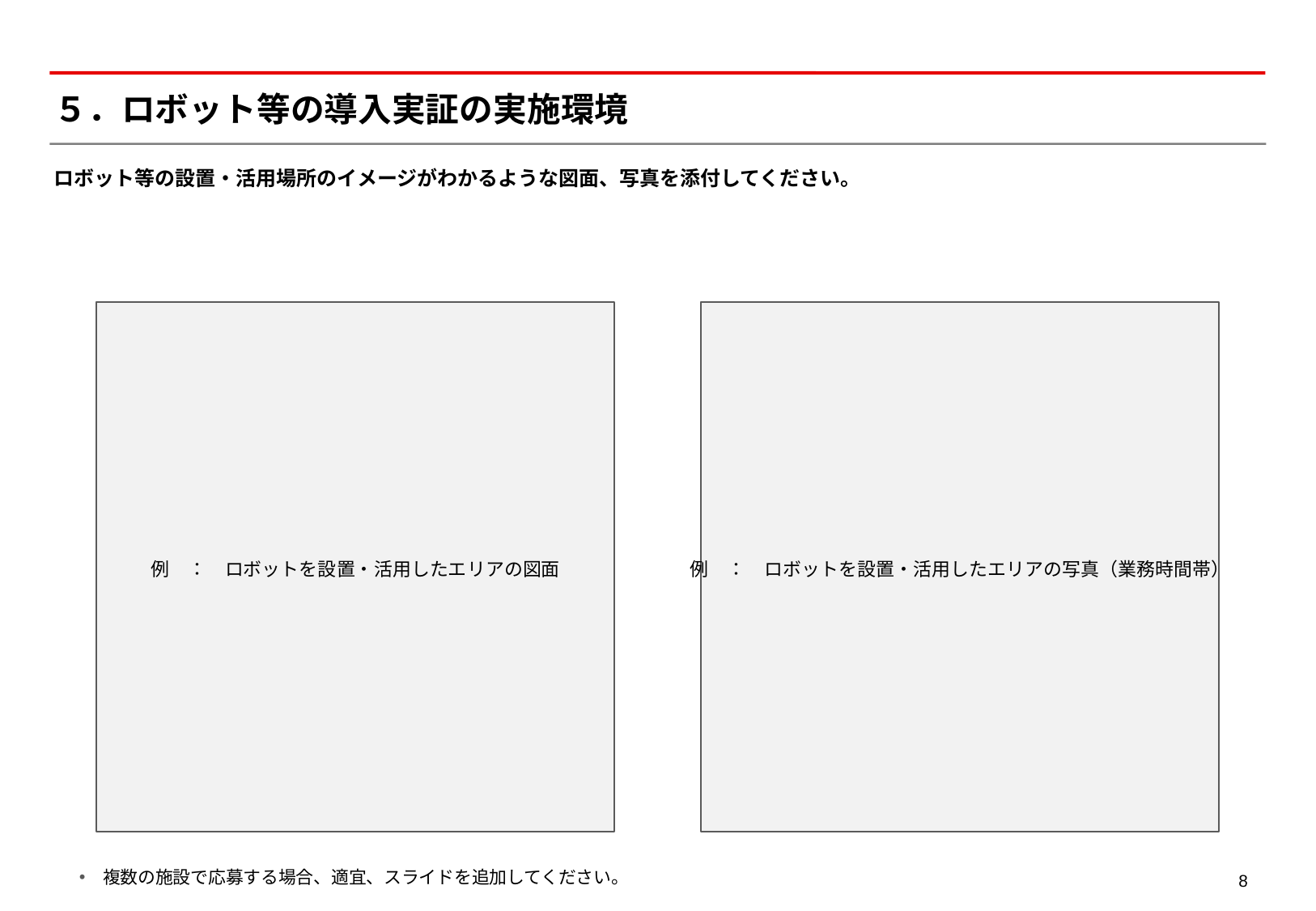

# ５．ロボット等の導入実証の実施環境
ロボット等の設置・活用場所のイメージがわかるような図面、写真を添付してください。
例　：　ロボットを設置・活用したエリアの図面
例　：　ロボットを設置・活用したエリアの写真（業務時間帯）
複数の施設で応募する場合、適宜、スライドを追加してください。